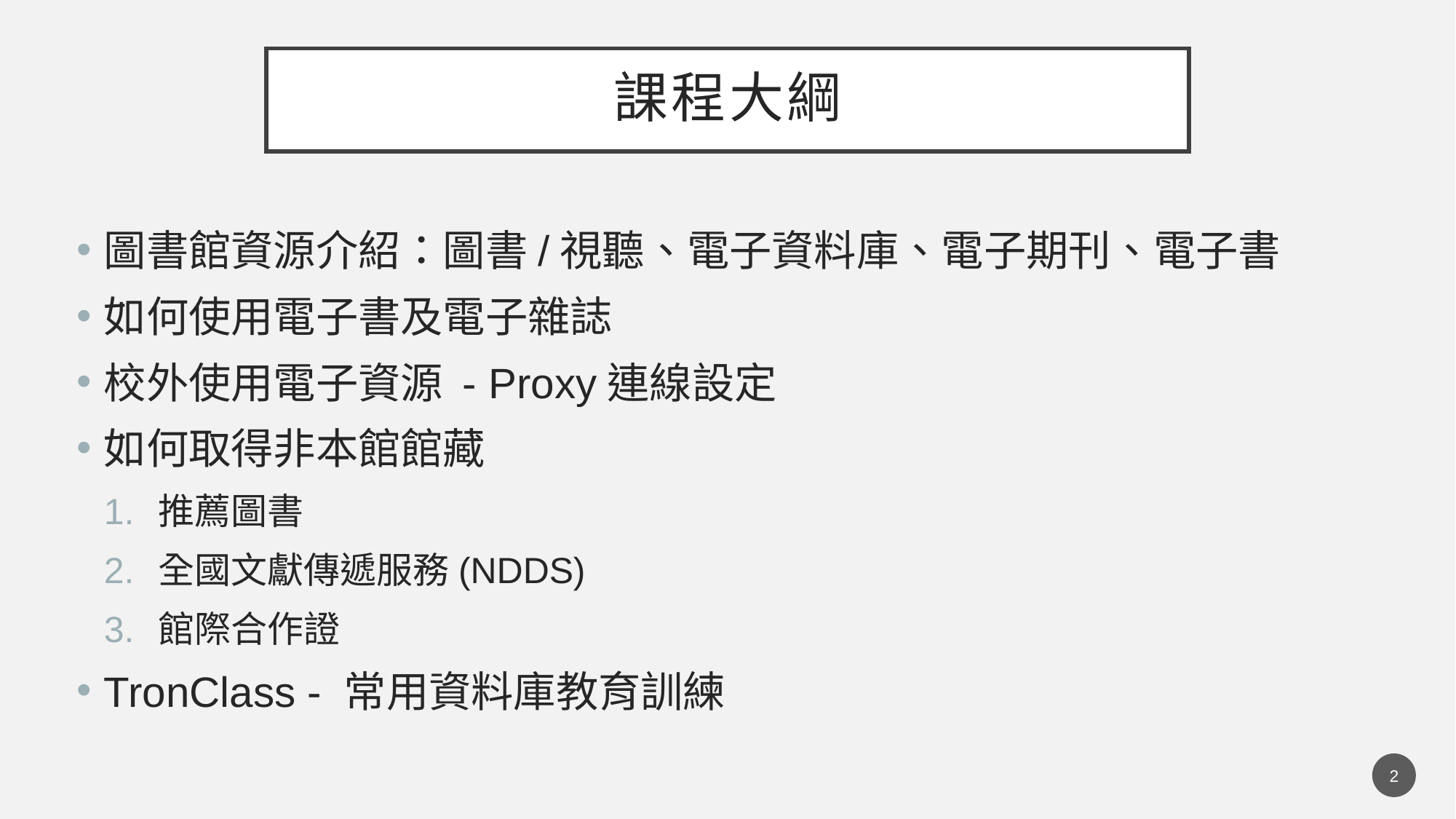

# 課程大綱
圖書館資源介紹：圖書/視聽、電子資料庫、電子期刊、電子書
如何使用電子書及電子雜誌
校外使用電子資源 - Proxy連線設定
如何取得非本館館藏
推薦圖書
全國文獻傳遞服務(NDDS)
館際合作證
TronClass - 常用資料庫教育訓練
2